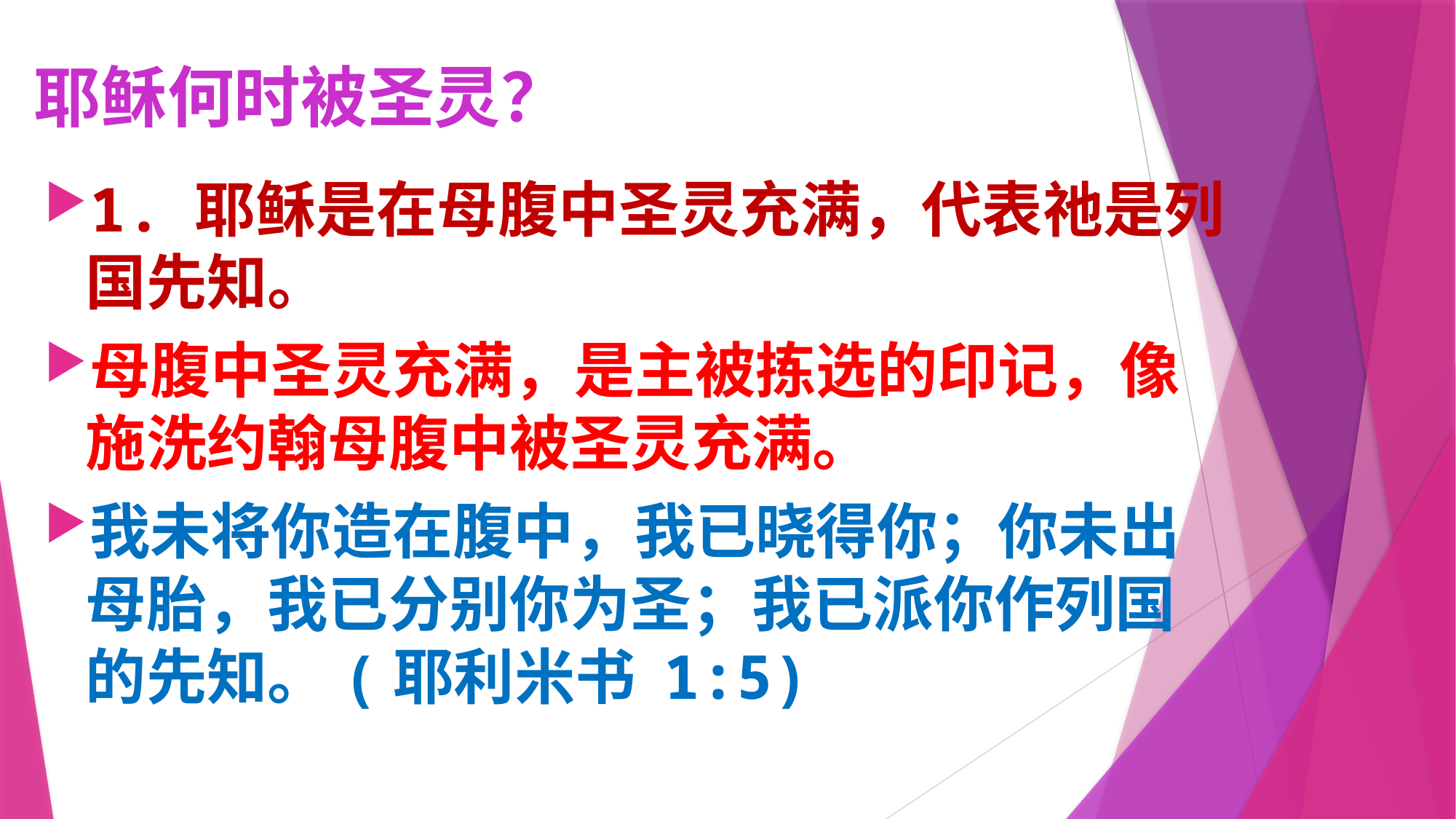

# 耶稣何时被圣灵？
1.	耶稣是在母腹中圣灵充满，代表祂是列国先知。
母腹中圣灵充满，是主被拣选的印记，像施洗约翰母腹中被圣灵充满。
我未将你造在腹中，我已晓得你；你未出母胎，我已分别你为圣；我已派你作列国的先知。(耶利米书 1:5)